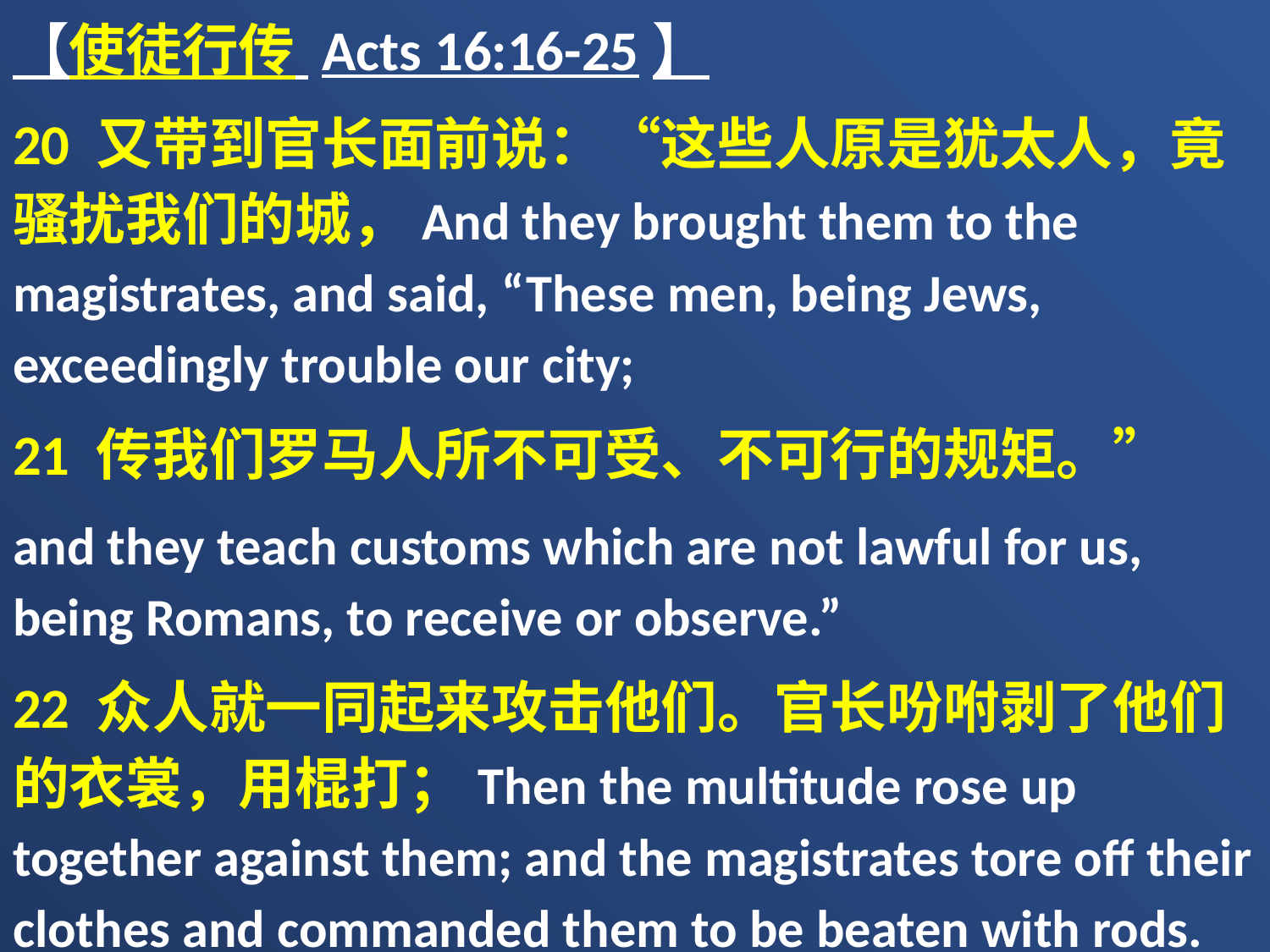

【使徒行传 Acts 16:16-25】
20 又带到官长面前说：“这些人原是犹太人，竟骚扰我们的城，And they brought them to the magistrates, and said, “These men, being Jews, exceedingly trouble our city;
21 传我们罗马人所不可受、不可行的规矩。”
and they teach customs which are not lawful for us, being Romans, to receive or observe.”
22 众人就一同起来攻击他们。官长吩咐剥了他们的衣裳，用棍打；Then the multitude rose up together against them; and the magistrates tore off their clothes and commanded them to be beaten with rods.